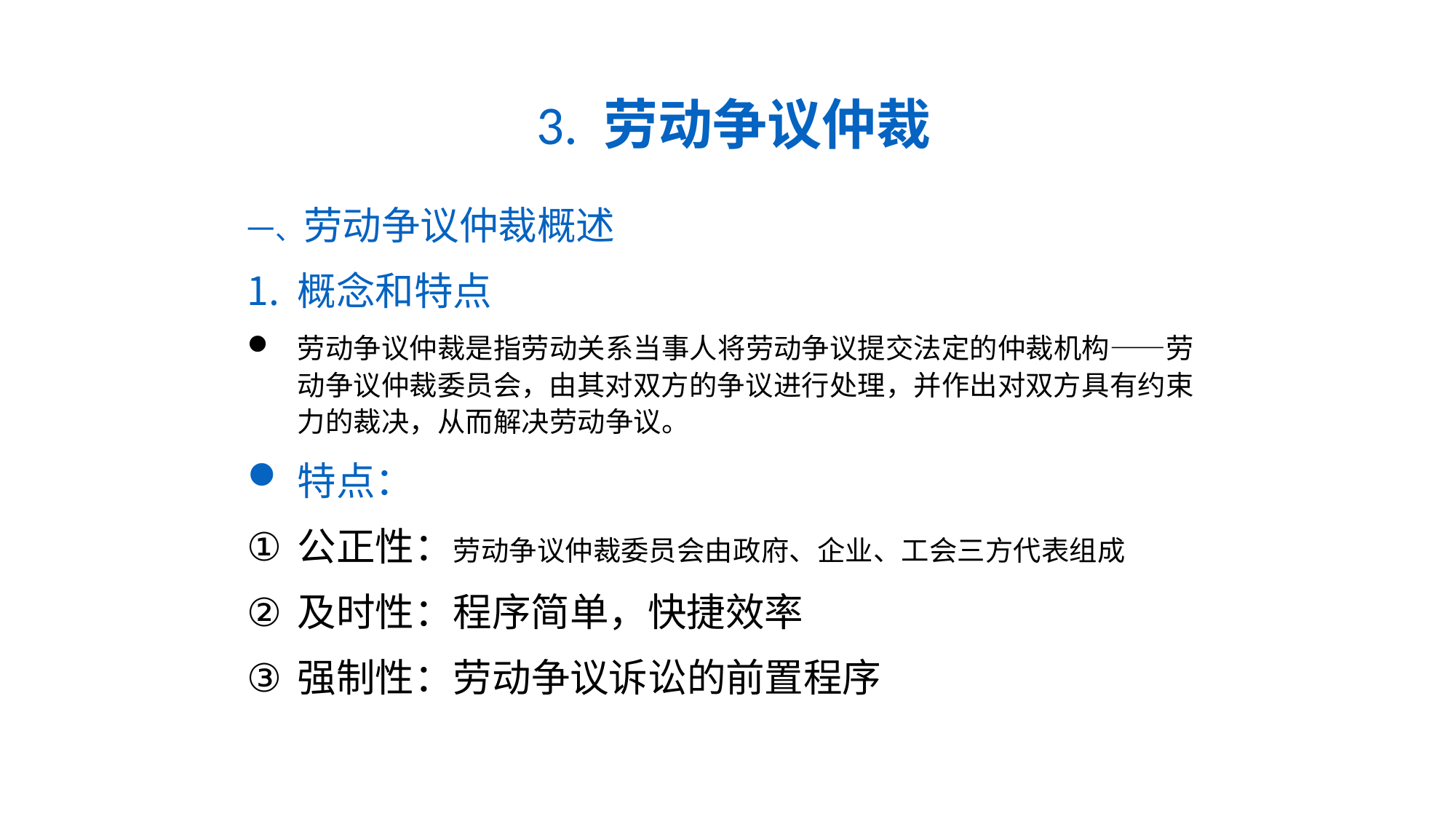

# 3. 劳动争议仲裁
一、劳动争议仲裁概述
概念和特点
劳动争议仲裁是指劳动关系当事人将劳动争议提交法定的仲裁机构——劳动争议仲裁委员会，由其对双方的争议进行处理，并作出对双方具有约束力的裁决，从而解决劳动争议。
特点：
公正性：劳动争议仲裁委员会由政府、企业、工会三方代表组成
及时性：程序简单，快捷效率
强制性：劳动争议诉讼的前置程序